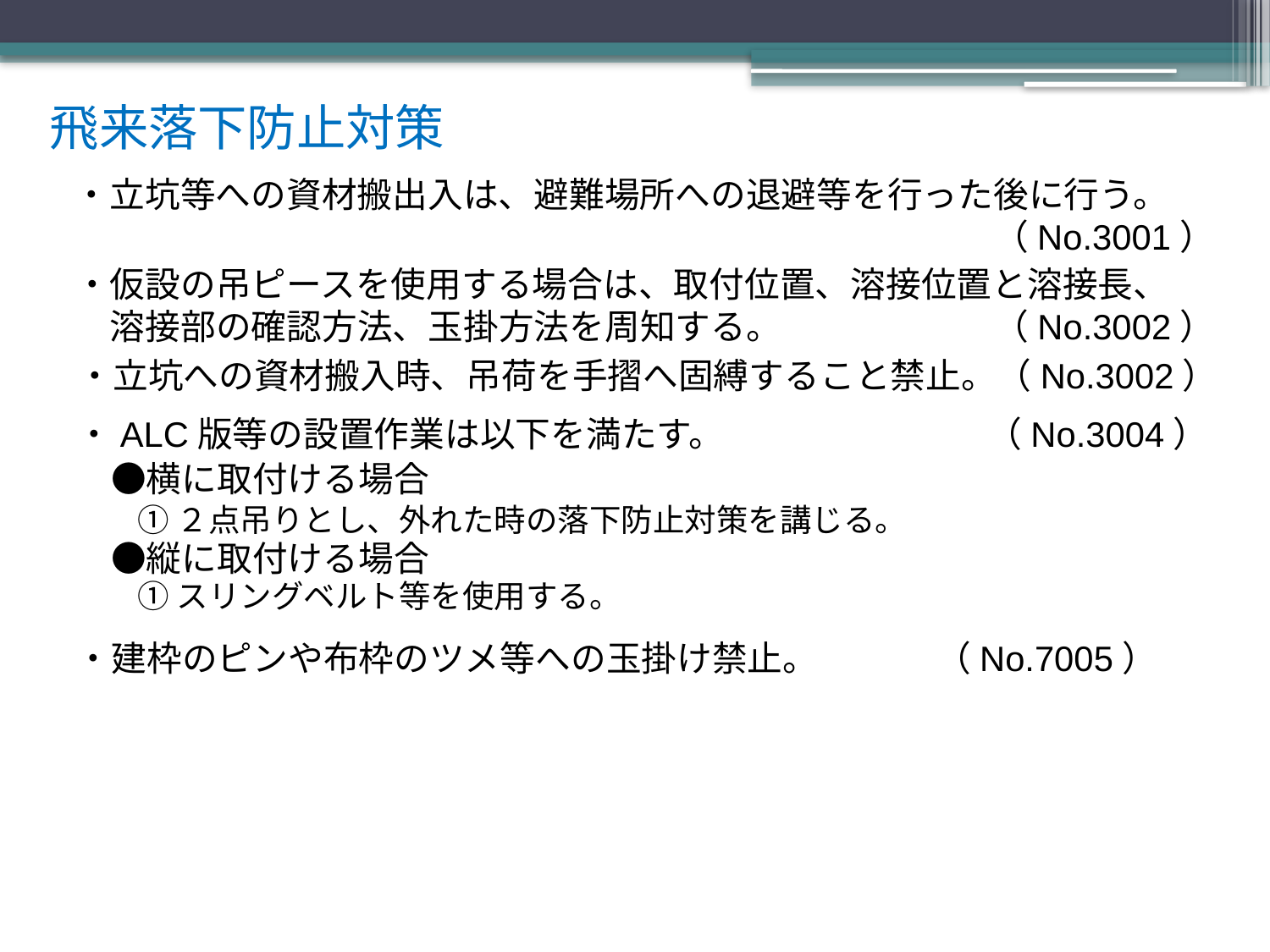

飛来落下防止対策
・立坑等への資材搬出入は、避難場所への退避等を行った後に行う。
　　　　　　　　　　　　　　　　　　　　　　　　　　（No.3001）
・仮設の吊ピースを使用する場合は、取付位置、溶接位置と溶接長、
　溶接部の確認方法、玉掛方法を周知する。　　　　　　（No.3002）

・立坑への資材搬入時、吊荷を手摺へ固縛すること禁止。（No.3002）
・ALC版等の設置作業は以下を満たす。　　　　　　　  （No.3004）
　●横に取付ける場合
①２点吊りとし、外れた時の落下防止対策を講じる。
　●縦に取付ける場合
①スリングベルト等を使用する。
・建枠のピンや布枠のツメ等への玉掛け禁止。               （No.7005）